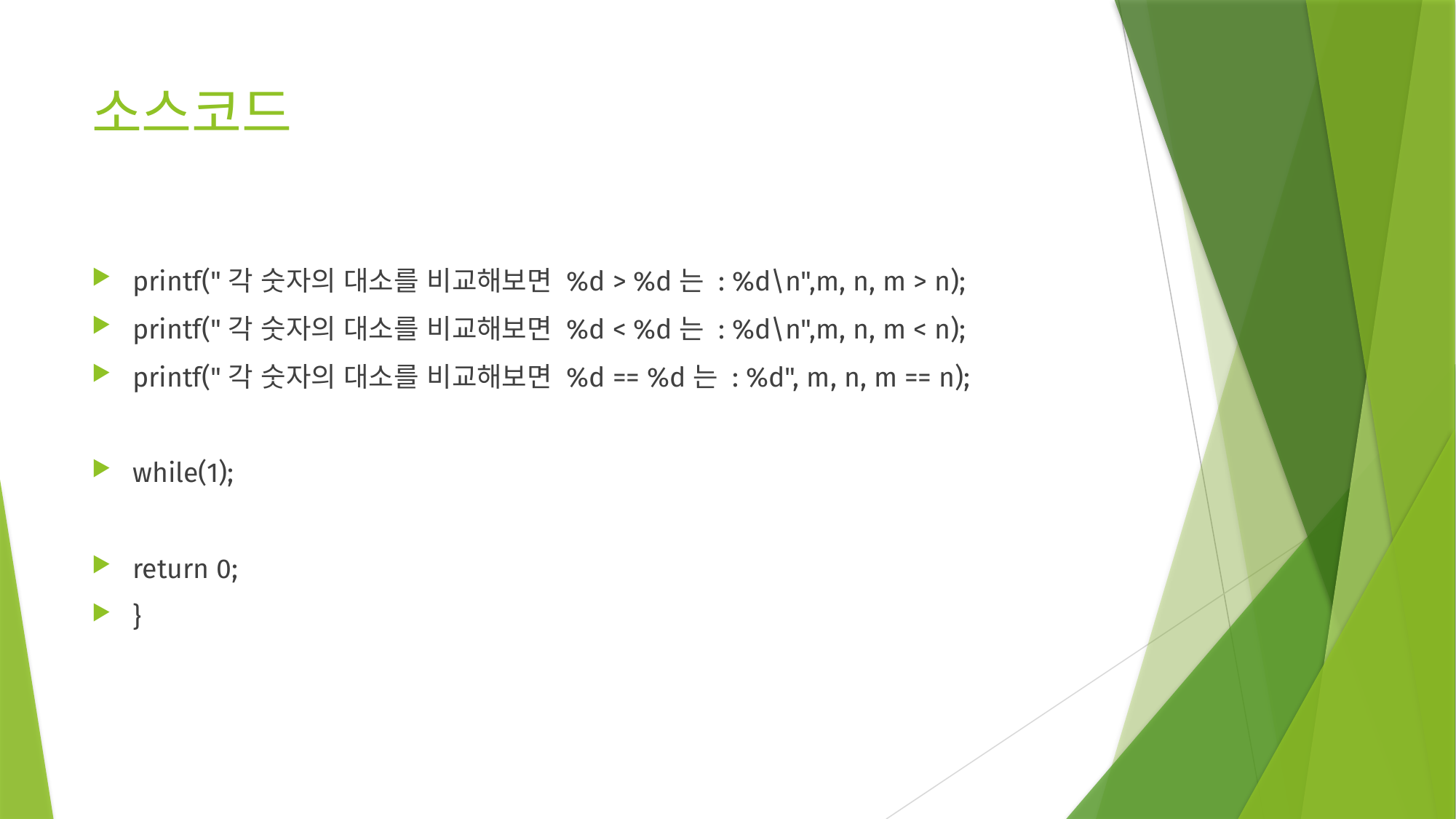

# 소스코드
printf("각 숫자의 대소를 비교해보면 %d > %d는 : %d\n",m, n, m > n);
printf("각 숫자의 대소를 비교해보면 %d < %d는 : %d\n",m, n, m < n);
printf("각 숫자의 대소를 비교해보면 %d == %d는 : %d", m, n, m == n);

while(1);

return 0;
}